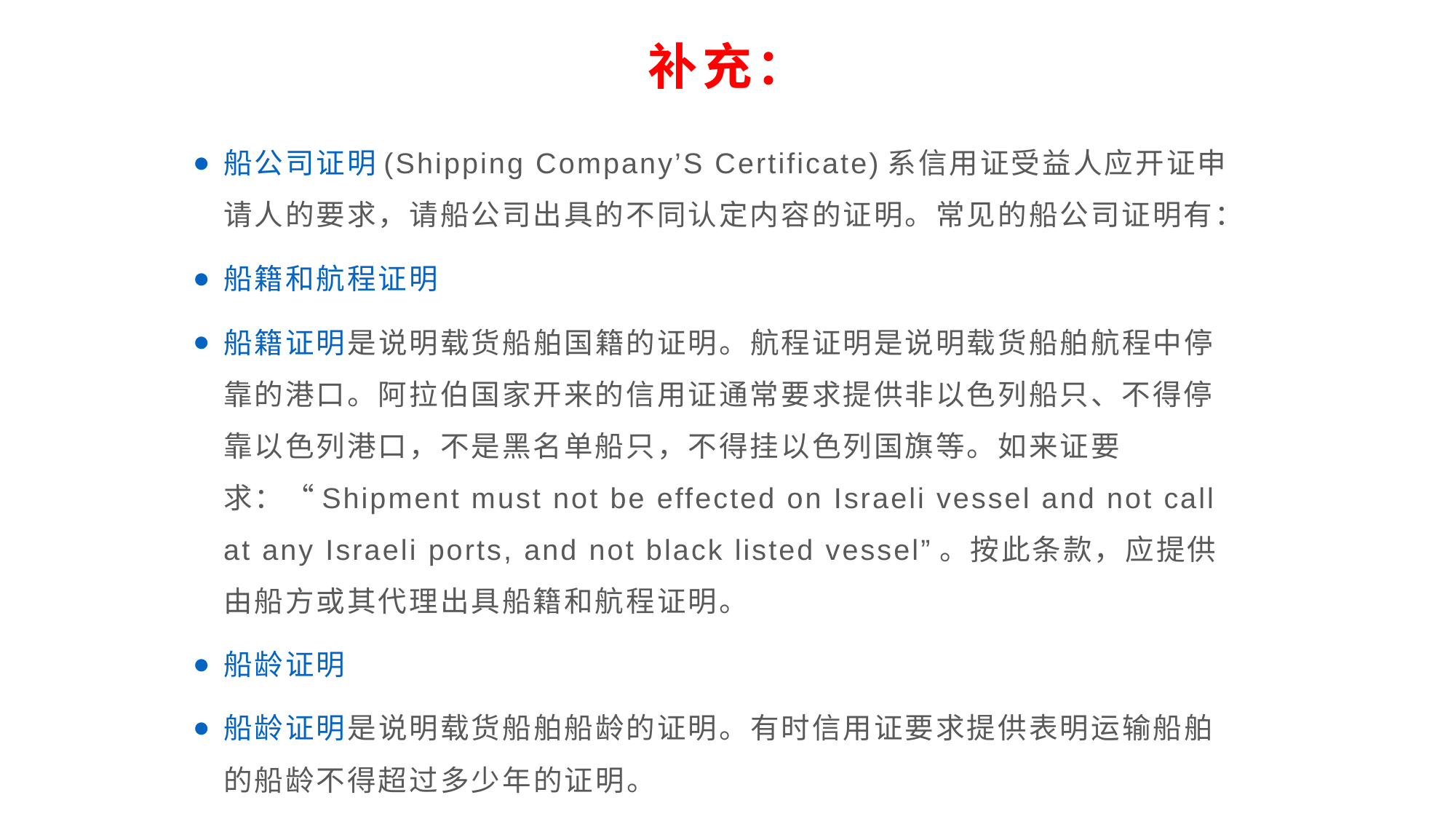

# 补充：
船公司证明(Shipping Company’S Certificate)系信用证受益人应开证申请人的要求，请船公司出具的不同认定内容的证明。常见的船公司证明有：
船籍和航程证明
船籍证明是说明载货船舶国籍的证明。航程证明是说明载货船舶航程中停靠的港口。阿拉伯国家开来的信用证通常要求提供非以色列船只、不得停靠以色列港口，不是黑名单船只，不得挂以色列国旗等。如来证要求：“Shipment must not be effected on Israeli vessel and not call at any Israeli ports, and not black listed vessel”。按此条款，应提供由船方或其代理出具船籍和航程证明。
船龄证明
船龄证明是说明载货船舶船龄的证明。有时信用证要求提供表明运输船舶的船龄不得超过多少年的证明。